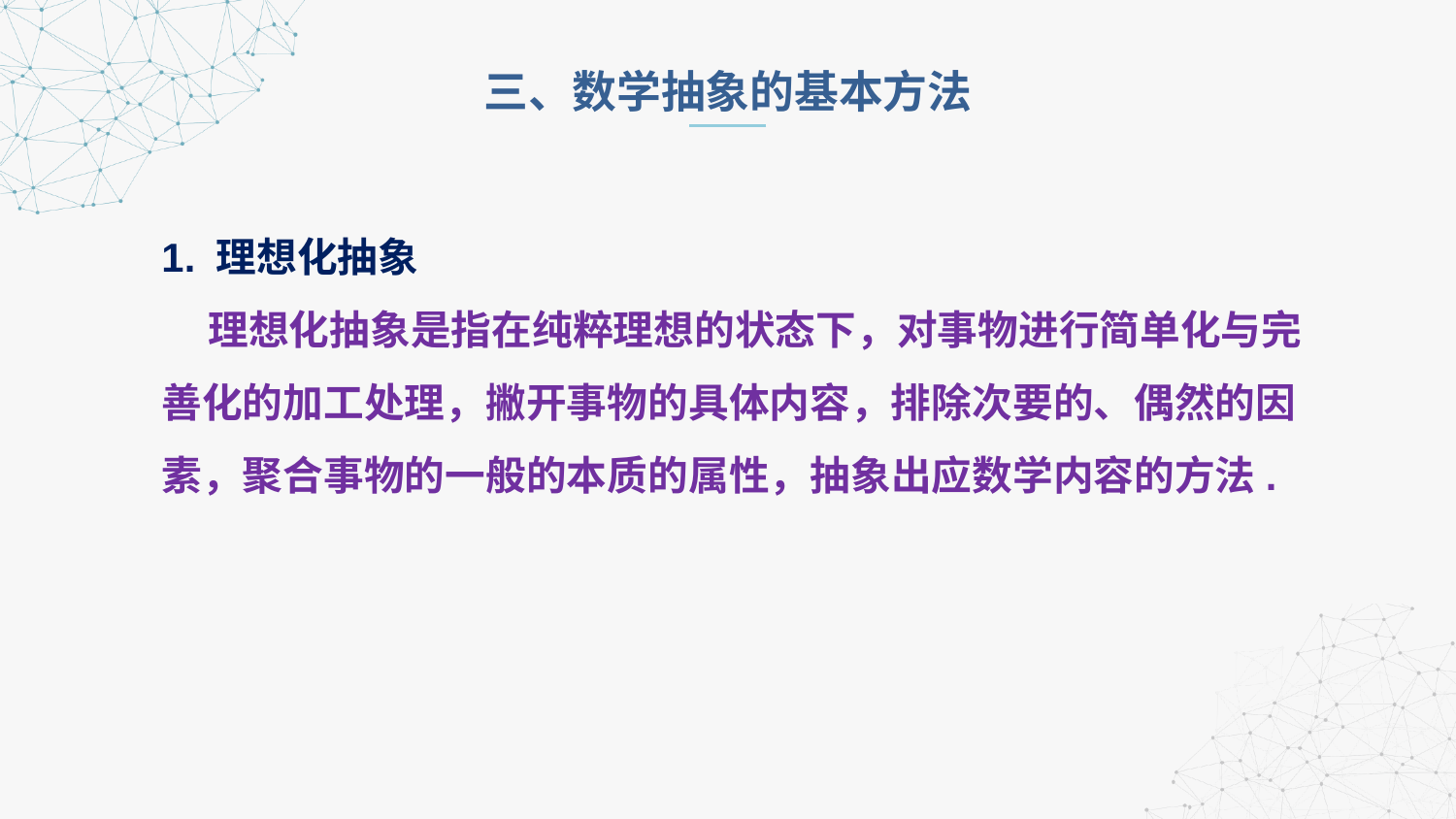

三、数学抽象的基本方法
1. 理想化抽象
    理想化抽象是指在纯粹理想的状态下，对事物进行简单化与完善化的加工处理，撇开事物的具体内容，排除次要的、偶然的因素，聚合事物的一般的本质的属性，抽象出应数学内容的方法.